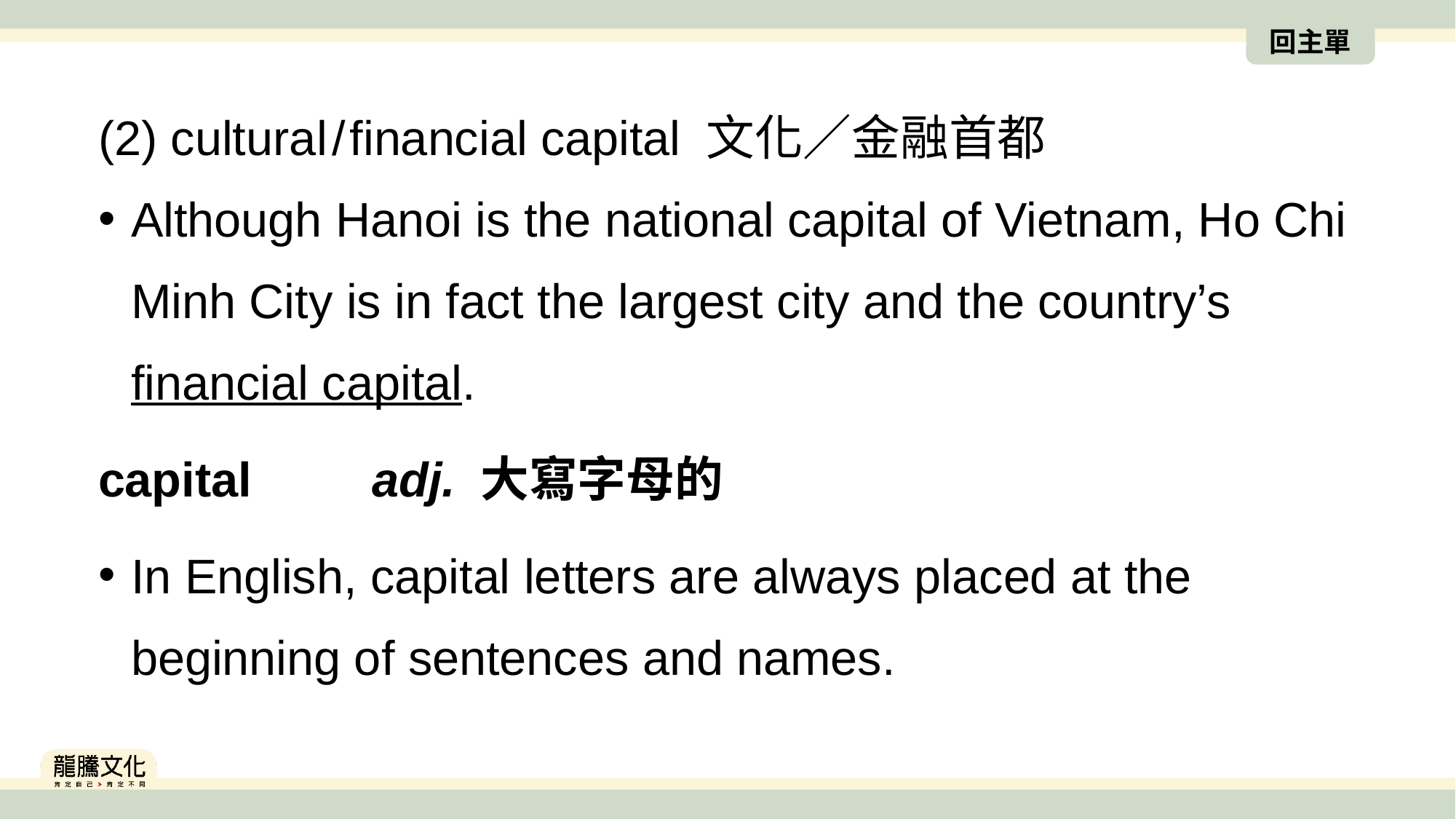

回主單
(2) cultural/financial capital 文化／金融首都
Although Hanoi is the national capital of Vietnam, Ho Chi Minh City is in fact the largest city and the country’s financial capital.
capital　　adj. 大寫字母的
In English, capital letters are always placed at the beginning of sentences and names.